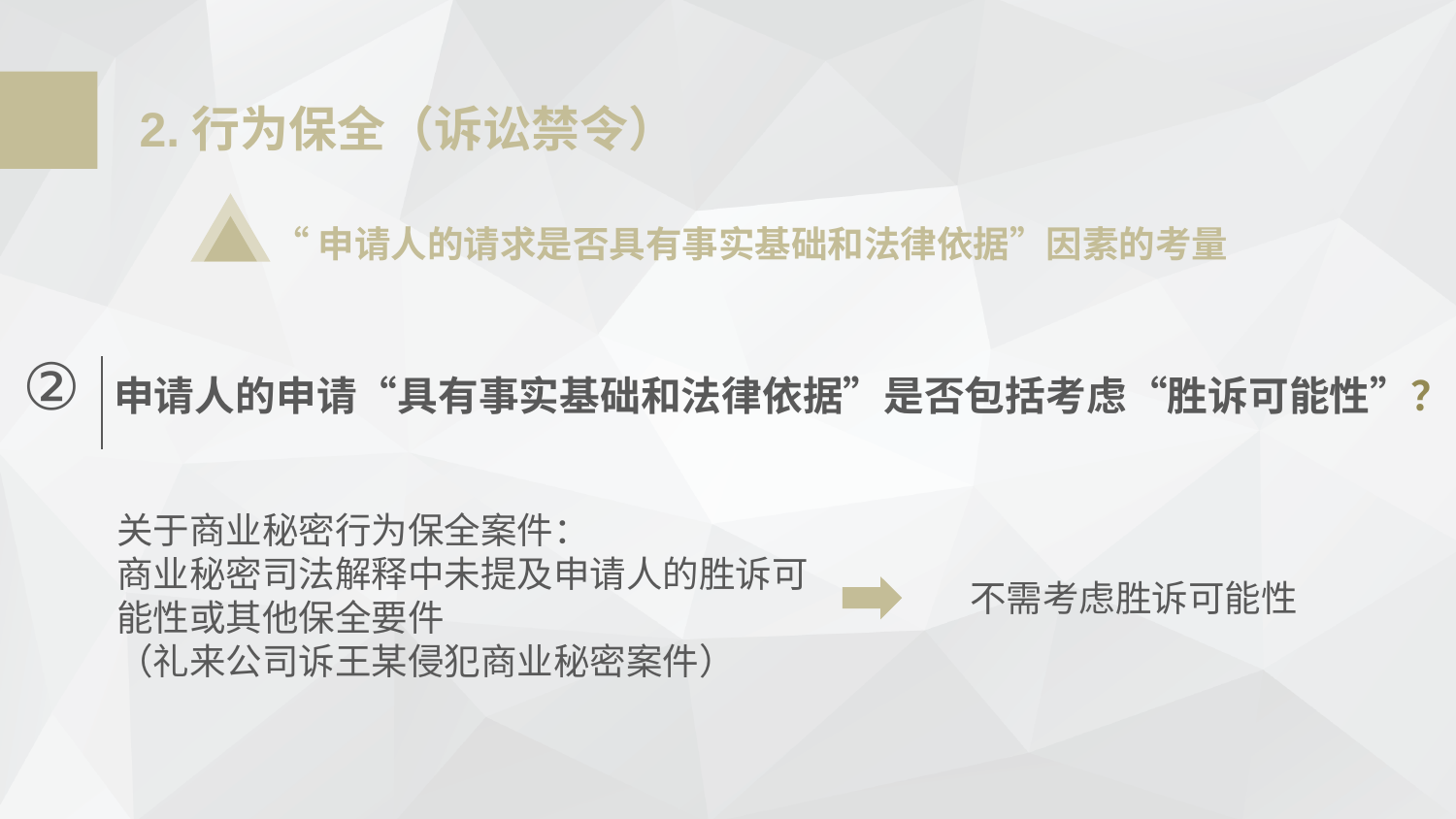

2.行为保全（诉讼禁令）

“申请人的请求是否具有事实基础和法律依据”因素的考量
②
申请人的申请“具有事实基础和法律依据”是否包括考虑“胜诉可能性”？
关于商业秘密行为保全案件：
商业秘密司法解释中未提及申请人的胜诉可能性或其他保全要件
（礼来公司诉王某侵犯商业秘密案件）
不需考虑胜诉可能性